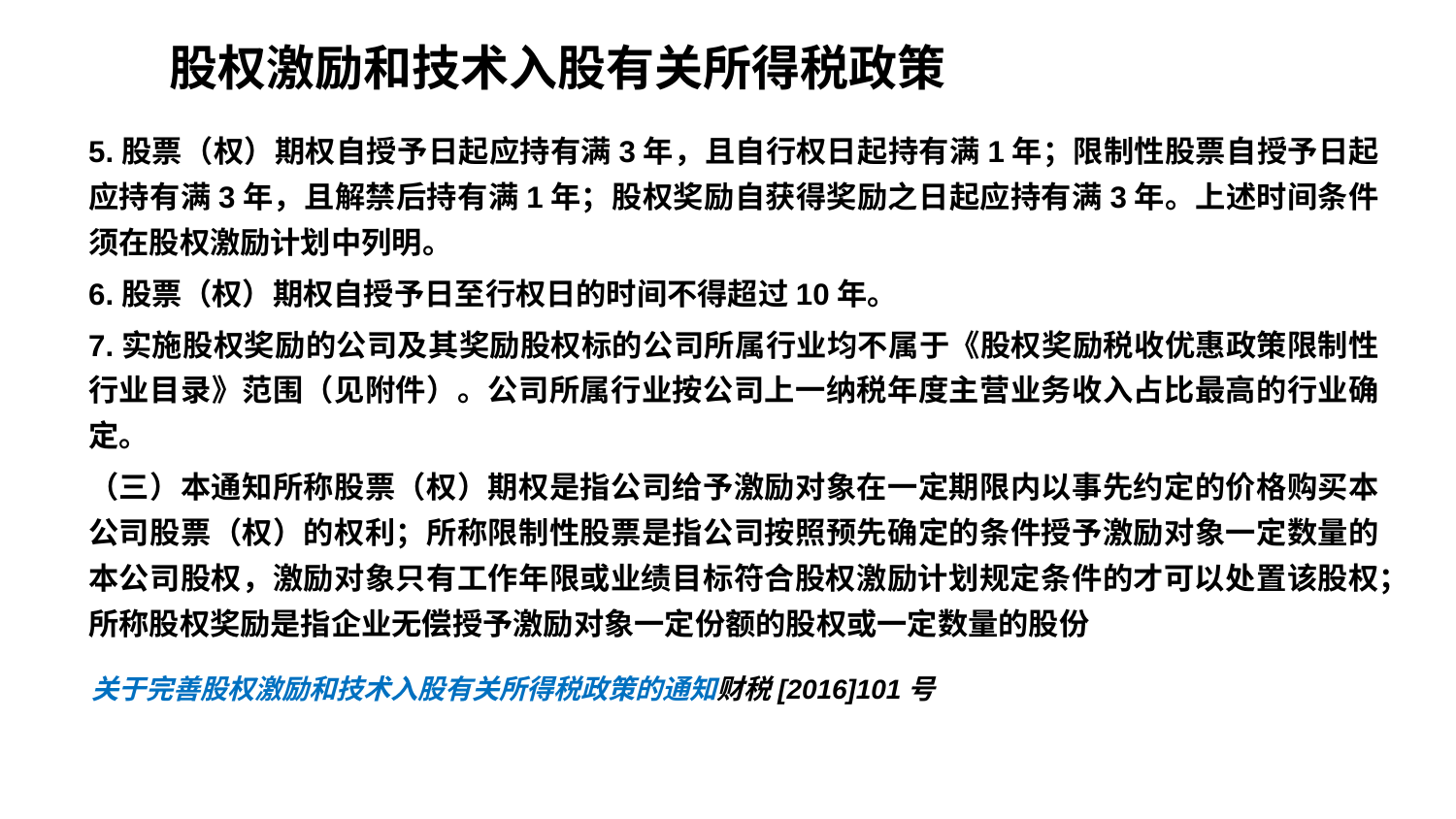

# 股权激励和技术入股有关所得税政策
5.股票（权）期权自授予日起应持有满3年，且自行权日起持有满1年；限制性股票自授予日起应持有满3年，且解禁后持有满1年；股权奖励自获得奖励之日起应持有满3年。上述时间条件须在股权激励计划中列明。
6.股票（权）期权自授予日至行权日的时间不得超过10年。
7.实施股权奖励的公司及其奖励股权标的公司所属行业均不属于《股权奖励税收优惠政策限制性行业目录》范围（见附件）。公司所属行业按公司上一纳税年度主营业务收入占比最高的行业确定。
（三）本通知所称股票（权）期权是指公司给予激励对象在一定期限内以事先约定的价格购买本公司股票（权）的权利；所称限制性股票是指公司按照预先确定的条件授予激励对象一定数量的本公司股权，激励对象只有工作年限或业绩目标符合股权激励计划规定条件的才可以处置该股权；所称股权奖励是指企业无偿授予激励对象一定份额的股权或一定数量的股份
关于完善股权激励和技术入股有关所得税政策的通知财税[2016]101号